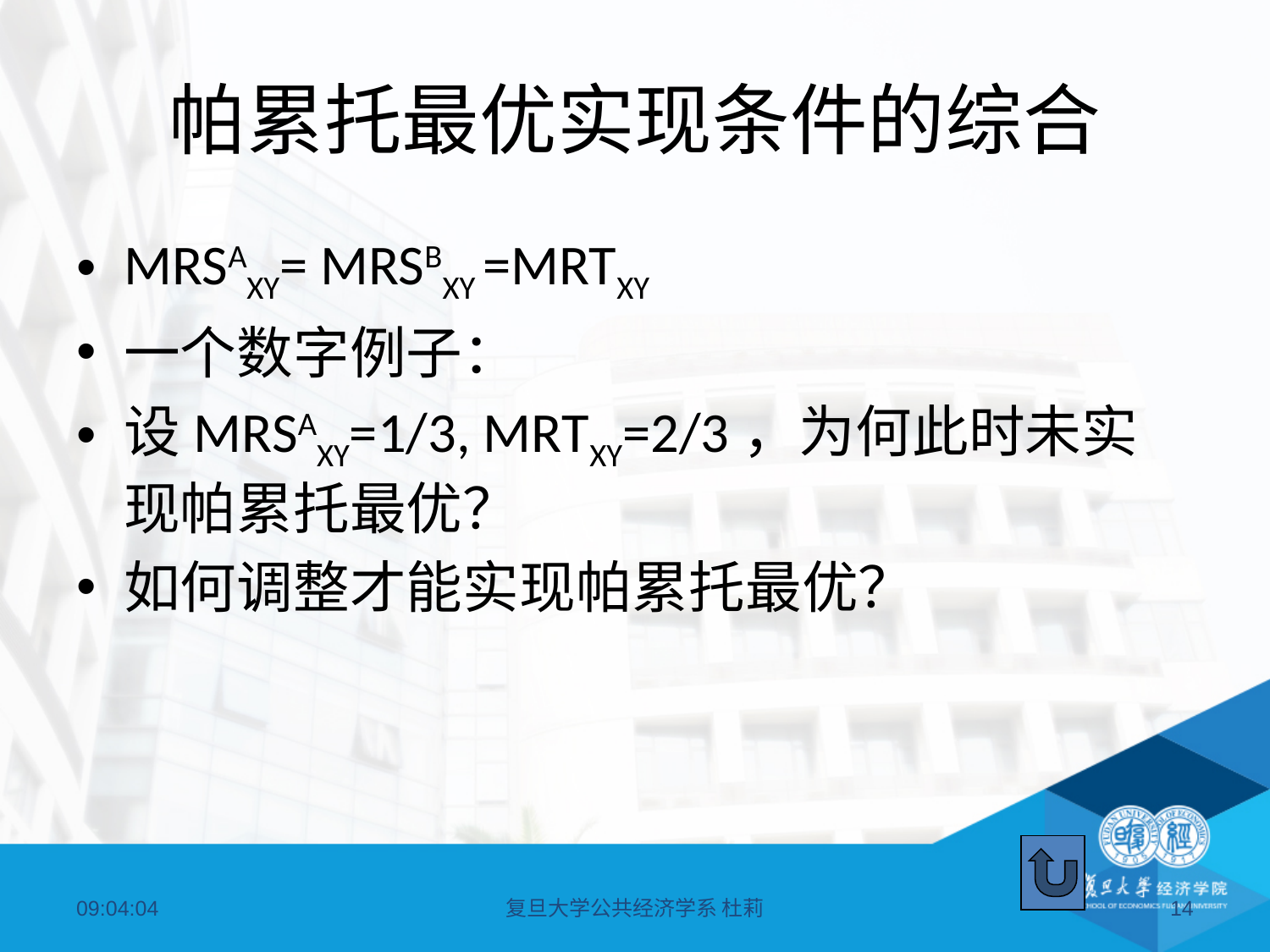

# 帕累托最优实现条件的综合
MRSAXY= MRSBXY =MRTXY
一个数字例子：
设MRSAXY=1/3, MRTXY=2/3，为何此时未实现帕累托最优？
如何调整才能实现帕累托最优？

09:04:04
复旦大学公共经济学系 杜莉
14